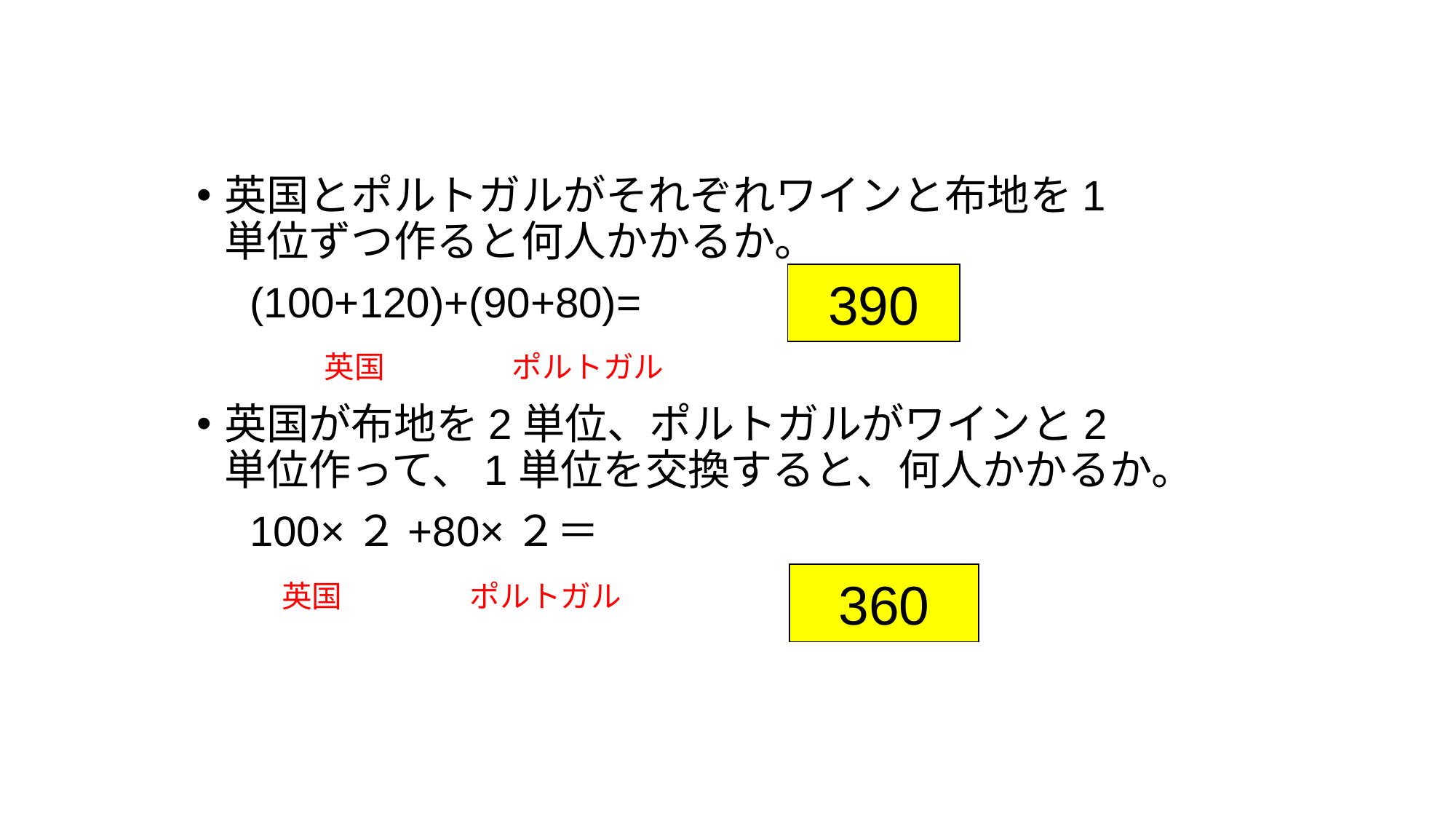

英国とポルトガルがそれぞれワインと布地を1単位ずつ作ると何人かかるか。
　(100+120)+(90+80)=
　　　英国　　　ポルトガル
英国が布地を2単位、ポルトガルがワインと2単位作って、1単位を交換すると、何人かかるか。
　100×２+80×２＝
　　英国　　　ポルトガル
390
360